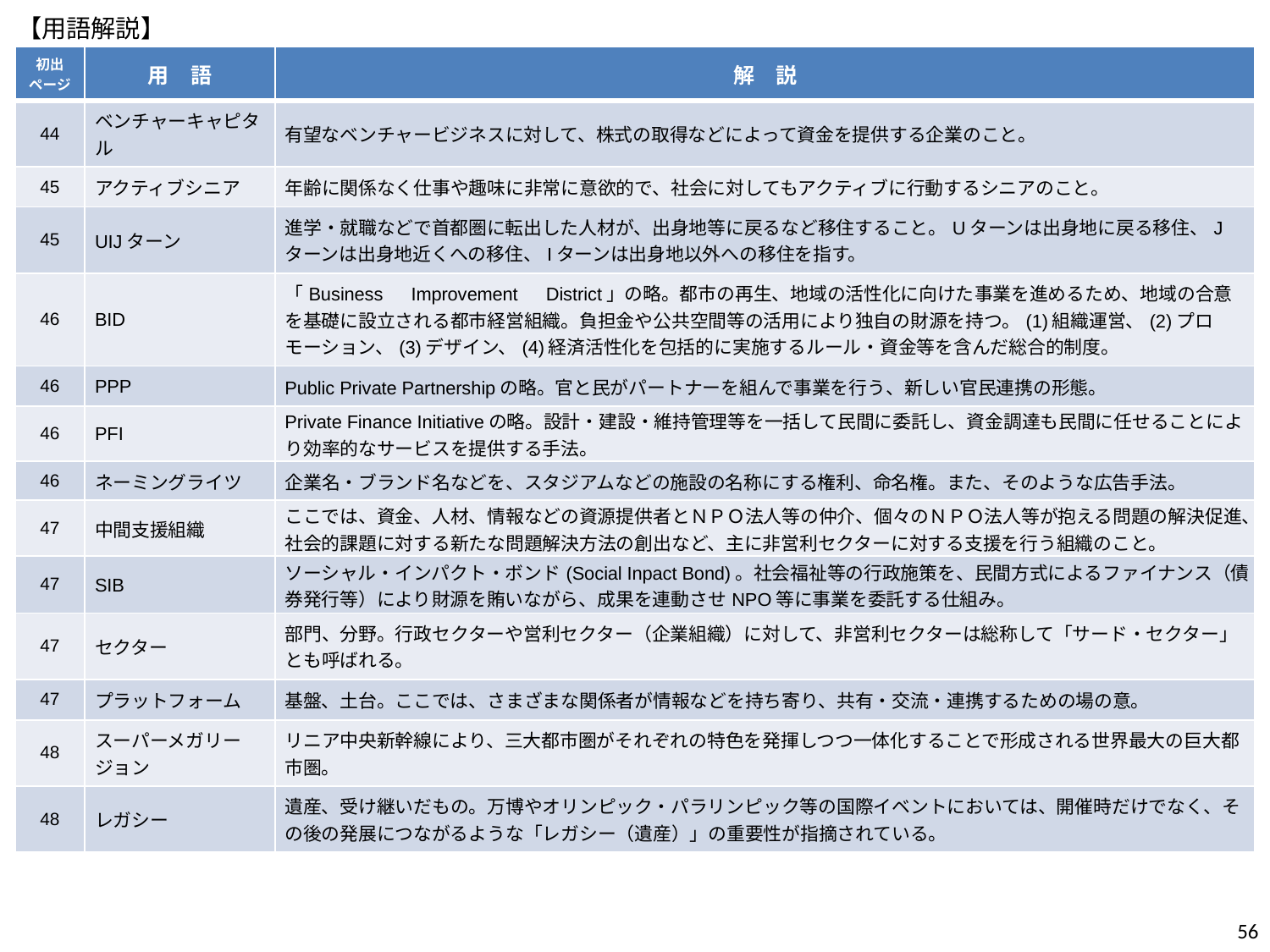

【用語解説】
| 初出 ページ | 用　語 | 解　説 |
| --- | --- | --- |
| 44 | ベンチャーキャピタル | 有望なベンチャービジネスに対して、株式の取得などによって資金を提供する企業のこと。 |
| 45 | アクティブシニア | 年齢に関係なく仕事や趣味に非常に意欲的で、社会に対してもアクティブに行動するシニアのこと。 |
| 45 | UIJターン | 進学・就職などで首都圏に転出した人材が、出身地等に戻るなど移住すること。Uターンは出身地に戻る移住、Jターンは出身地近くへの移住、Iターンは出身地以外への移住を指す。 |
| 46 | BID | 「Business　Improvement　District」の略。都市の再生、地域の活性化に向けた事業を進めるため、地域の合意を基礎に設立される都市経営組織。負担金や公共空間等の活用により独自の財源を持つ。(1)組織運営、(2)プロモーション、(3)デザイン、(4)経済活性化を包括的に実施するルール・資金等を含んだ総合的制度。 |
| 46 | PPP | Public Private Partnershipの略。官と民がパートナーを組んで事業を行う、新しい官民連携の形態。 |
| 46 | PFI | Private Finance Initiativeの略。設計・建設・維持管理等を一括して民間に委託し、資金調達も民間に任せることにより効率的なサービスを提供する手法。 |
| 46 | ネーミングライツ | 企業名・ブランド名などを、スタジアムなどの施設の名称にする権利、命名権。また、そのような広告手法。 |
| 47 | 中間支援組織 | ここでは、資金、人材、情報などの資源提供者とＮＰＯ法人等の仲介、個々のＮＰＯ法人等が抱える問題の解決促進、社会的課題に対する新たな問題解決方法の創出など、主に非営利セクターに対する支援を行う組織のこと。 |
| 47 | SIB | ソーシャル・インパクト・ボンド(Social Inpact Bond)。社会福祉等の行政施策を、民間方式によるファイナンス（債券発行等）により財源を賄いながら、成果を連動させNPO等に事業を委託する仕組み。 |
| 47 | セクター | 部門、分野。行政セクターや営利セクター（企業組織）に対して、非営利セクターは総称して「サード・セクター」とも呼ばれる。 |
| 47 | プラットフォーム | 基盤、土台。ここでは、さまざまな関係者が情報などを持ち寄り、共有・交流・連携するための場の意。 |
| 48 | スーパーメガリージョン | リニア中央新幹線により、三大都市圏がそれぞれの特色を発揮しつつ一体化することで形成される世界最大の巨大都市圏。 |
| 48 | レガシー | 遺産、受け継いだもの。万博やオリンピック・パラリンピック等の国際イベントにおいては、開催時だけでなく、その後の発展につながるような「レガシー（遺産）」の重要性が指摘されている。 |
56